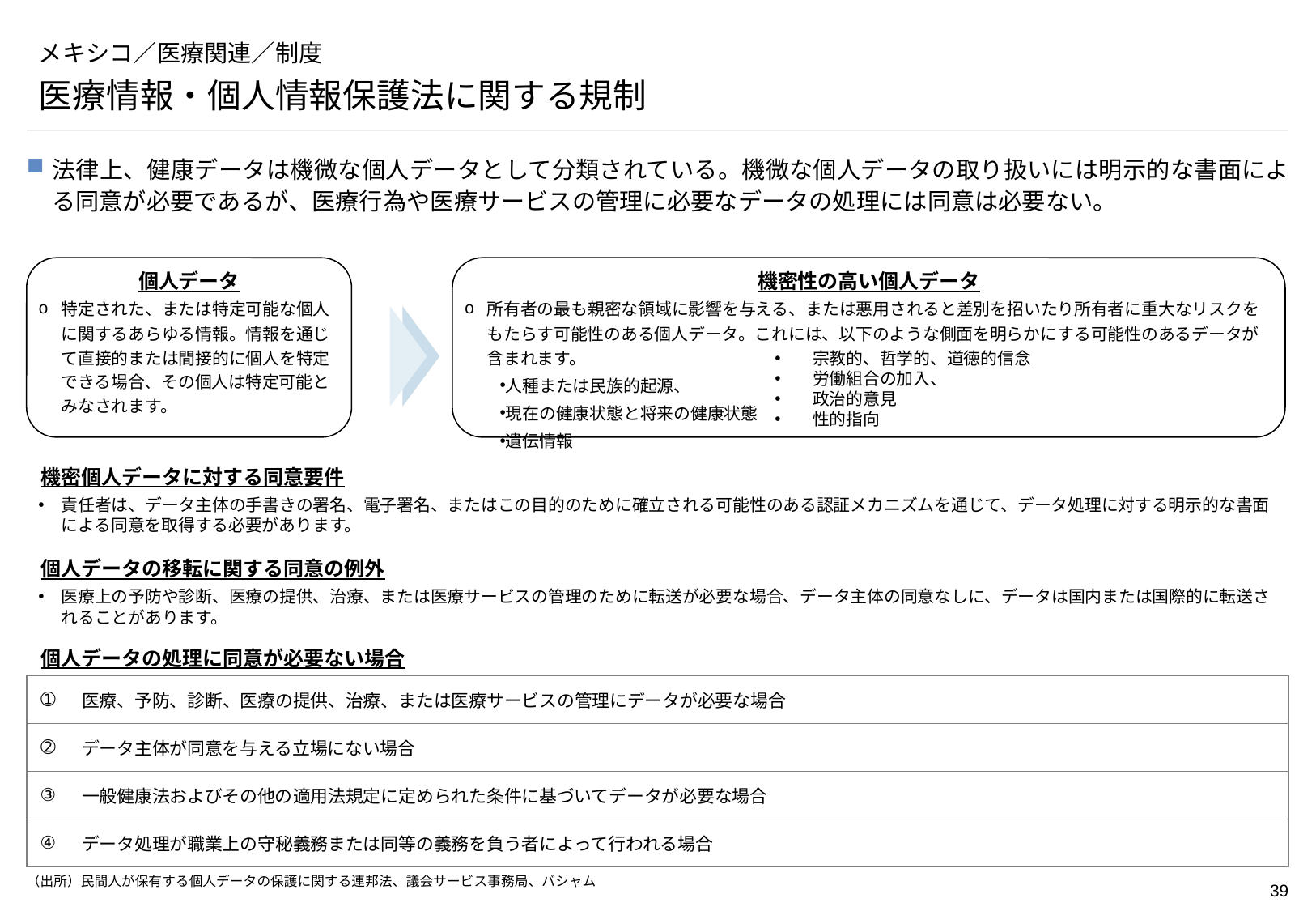

# メキシコ／医療関連／制度
医療情報・個人情報保護法に関する規制

法律上、健康データは機微な個人データとして分類されている。機微な個人データの取り扱いには明示的な書面による同意が必要であるが、医療行為や医療サービスの管理に必要なデータの処理には同意は必要ない。

個人データ
特定された、または特定可能な個人に関するあらゆる情報。情報を通じて直接的または間接的に個人を特定できる場合、その個人は特定可能とみなされます。

機密性の高い個人データ
所有者の最も親密な領域に影響を与える、または悪用されると差別を招いたり所有者に重大なリスクをもたらす可能性のある個人データ。これには、以下のような側面を明らかにする可能性のあるデータが含まれます。
人種または民族的起源、
現在の健康状態と将来の健康状態
遺伝情報

宗教的、哲学的、道徳的信念
労働組合の加入、
政治的意見
性的指向
機密個人データに対する同意要件
責任者は、データ主体の手書きの署名、電子署名、またはこの目的のために確立される可能性のある認証メカニズムを通じて、データ処理に対する明示的な書面による同意を取得する必要があります。
個人データの移転に関する同意の例外
医療上の予防や診断、医療の提供、治療、または医療サービスの管理のために転送が必要な場合、データ主体の同意なしに、データは国内または国際的に転送されることがあります。
個人データの処理に同意が必要ない場合
| ➀ | 医療、予防、診断、医療の提供、治療、または医療サービスの管理にデータが必要な場合 |
| --- | --- |
| ➁ | データ主体が同意を与える立場にない場合 |
| ③ | 一般健康法およびその他の適用法規定に定められた条件に基づいてデータが必要な場合 |
| ④ | データ処理が職業上の守秘義務または同等の義務を負う者によって行われる場合 |
（出所）民間人が保有する個人データの保護に関する連邦法、議会サービス事務局、バシャム